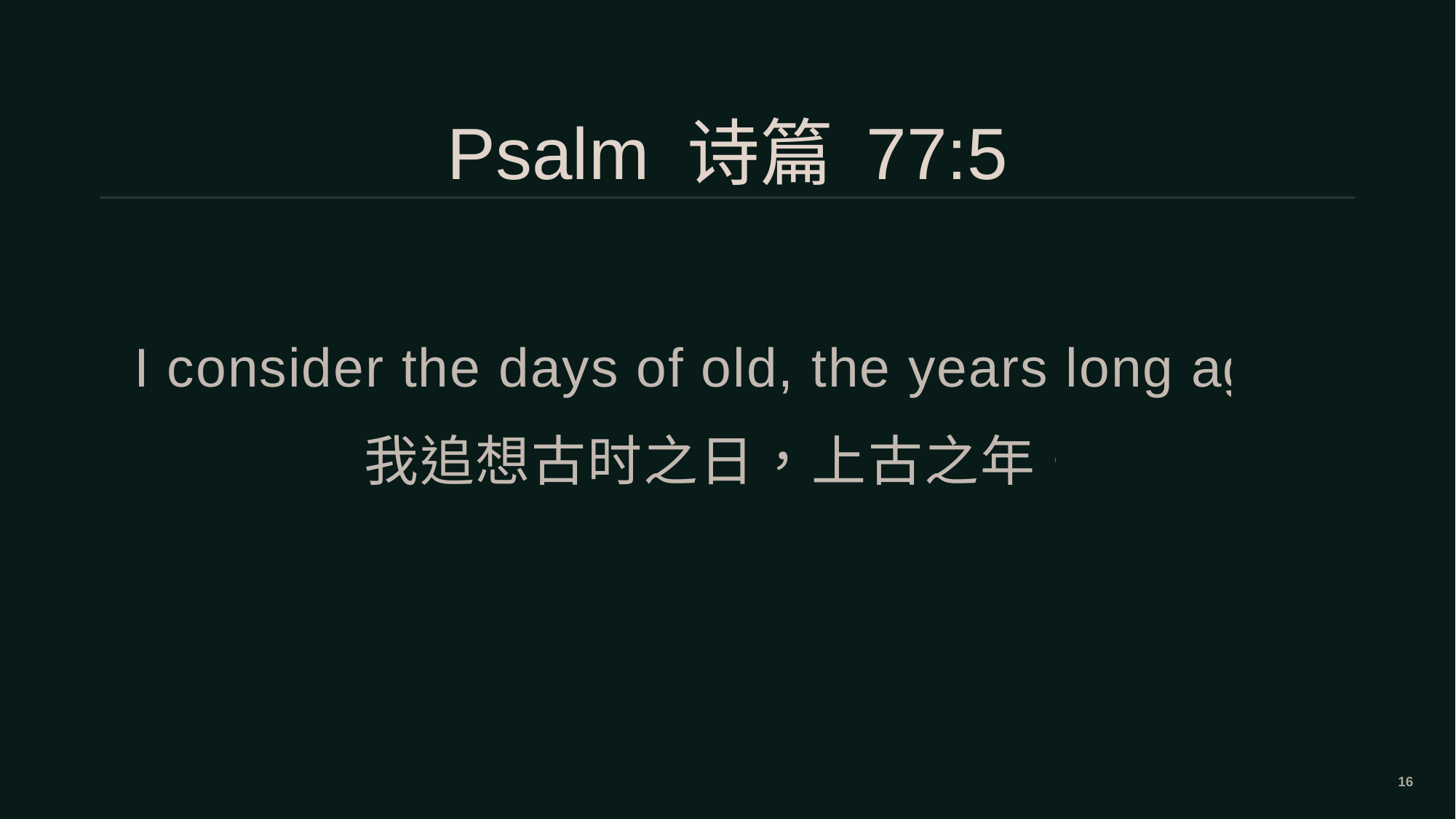

Psalm 诗篇 77:5
I consider the days of old, the years long ago.
我追想古时之日，上古之年。
16